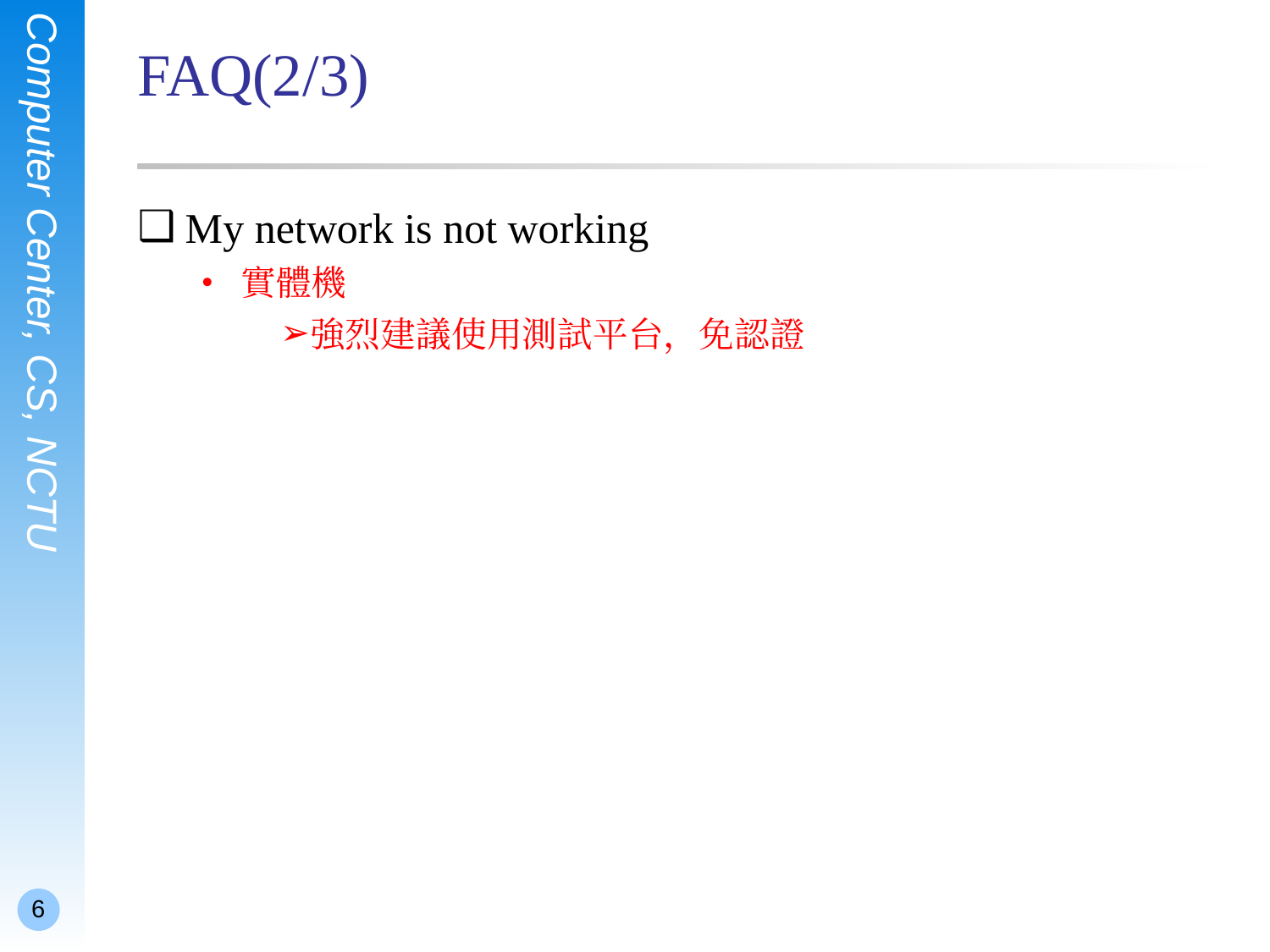

# FAQ(2/3)
My network is not working
實體機
強烈建議使用測試平台，免認證
6